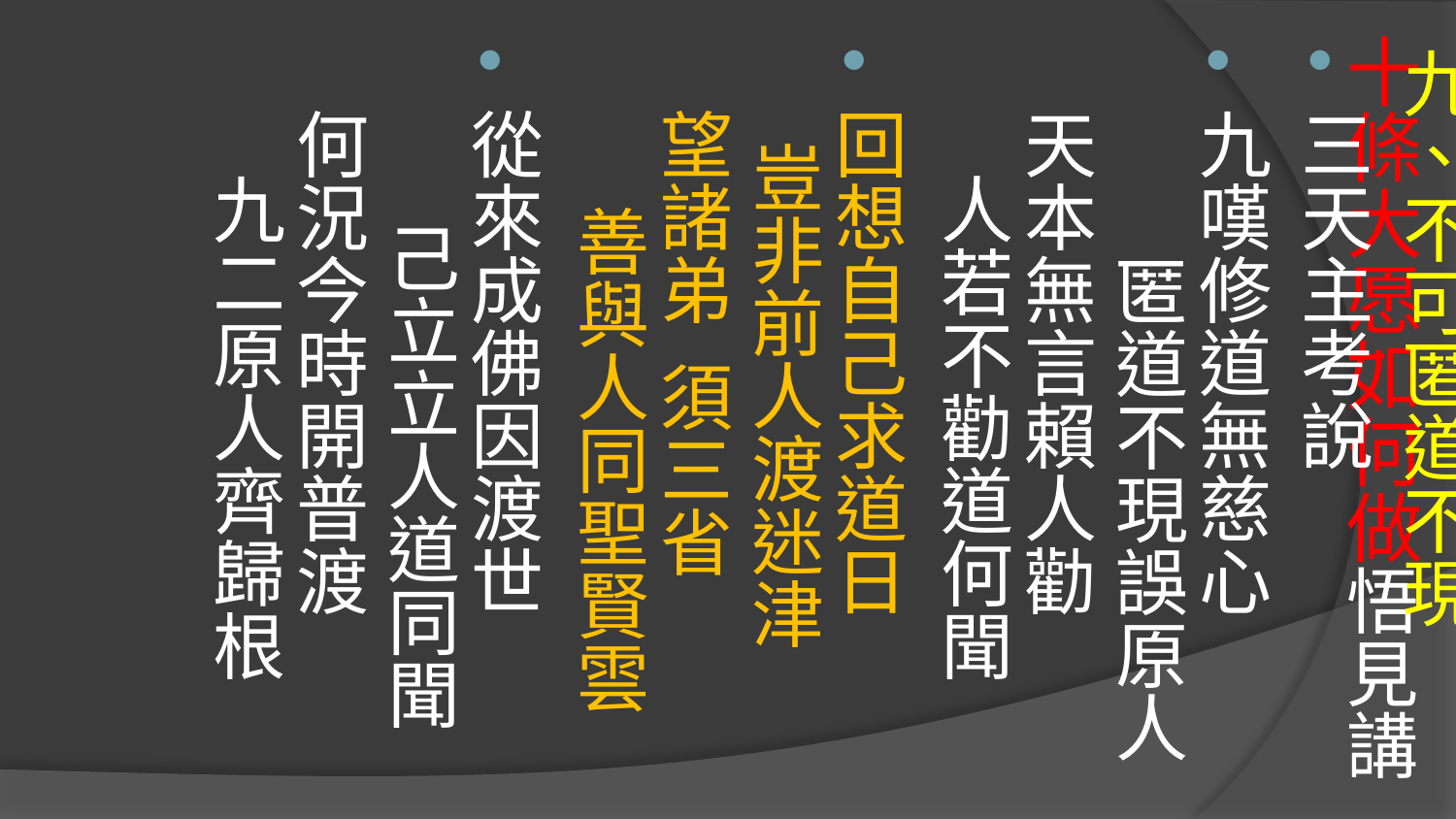

# 十條大愿如何做悟見講
九、不可匿道不現
三天主考說
九嘆修道無慈心                    匿道不現誤原人 
天本無言賴人勸               人若不勸道何聞
回想自己求道日             豈非前人渡迷津 
望諸弟  須三省                   善與人同聖賢雲
從來成佛因渡世                  己立立人道同聞 
何況今時開普渡               九二原人齊歸根